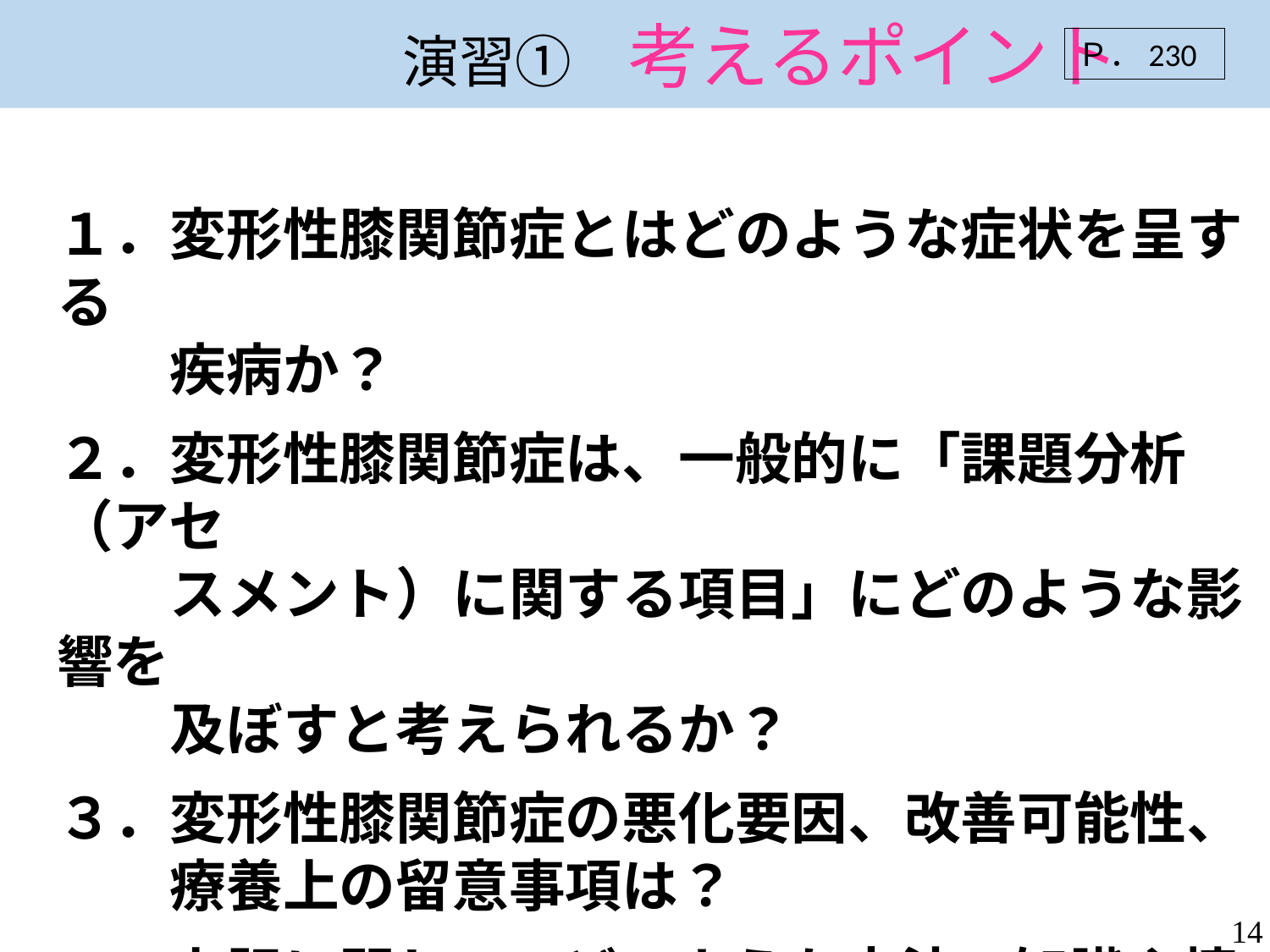

演習①　考えるポイント
Ｐ．230
１．変形性膝関節症とはどのような症状を呈する
　　疾病か？

２．変形性膝関節症は、一般的に「課題分析（アセ
　　スメント）に関する項目」にどのような影響を
　　及ぼすと考えられるか？

３．変形性膝関節症の悪化要因、改善可能性、
　　療養上の留意事項は？

４．上記に関して、どのような方法で知識や情報を
　　得るか？
14